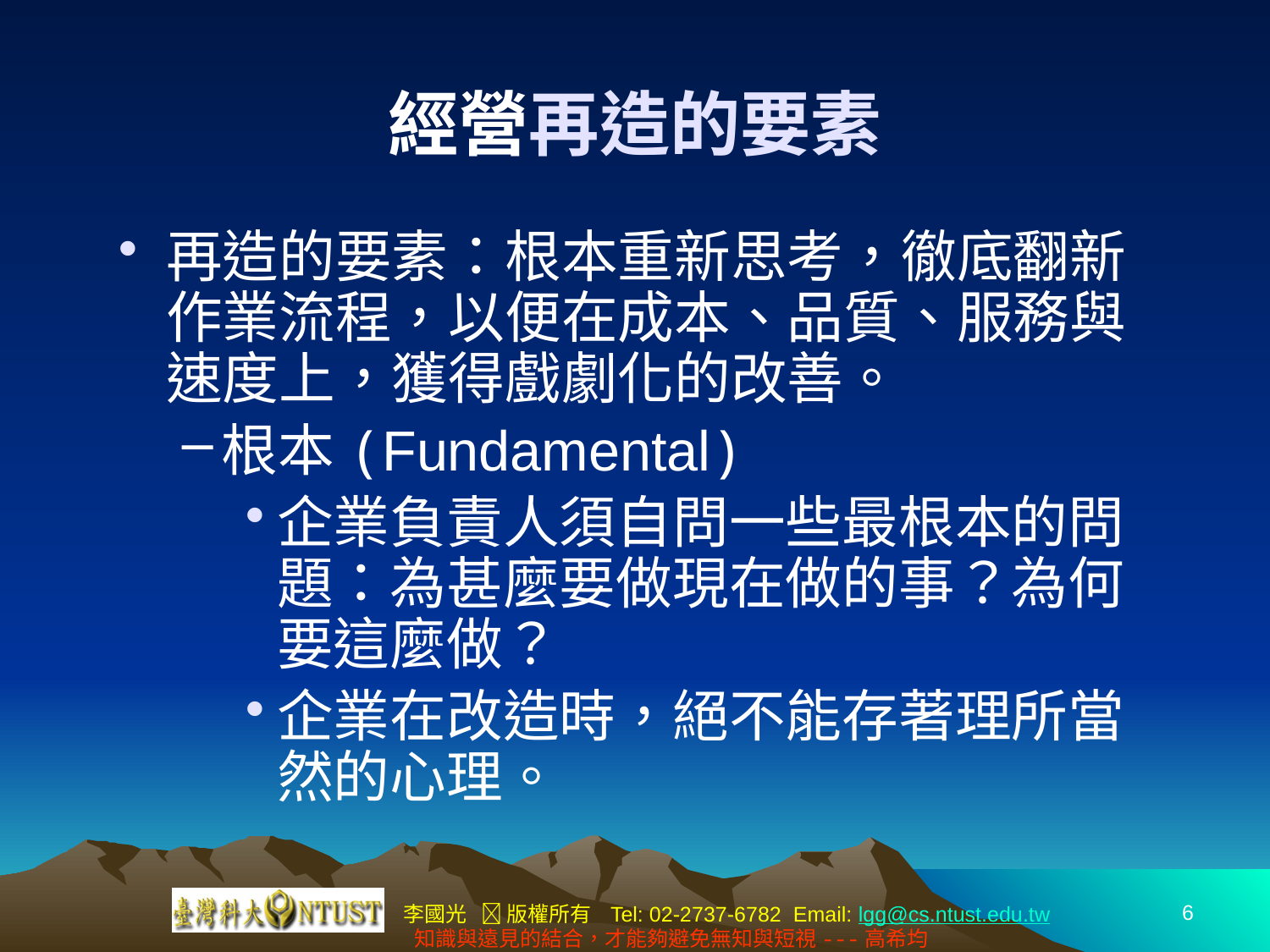

# 經營再造的要素
再造的要素：根本重新思考，徹底翻新作業流程，以便在成本、品質、服務與速度上，獲得戲劇化的改善。
根本(Fundamental)
企業負責人須自問一些最根本的問題：為甚麼要做現在做的事？為何要這麼做？
企業在改造時，絕不能存著理所當然的心理。
6